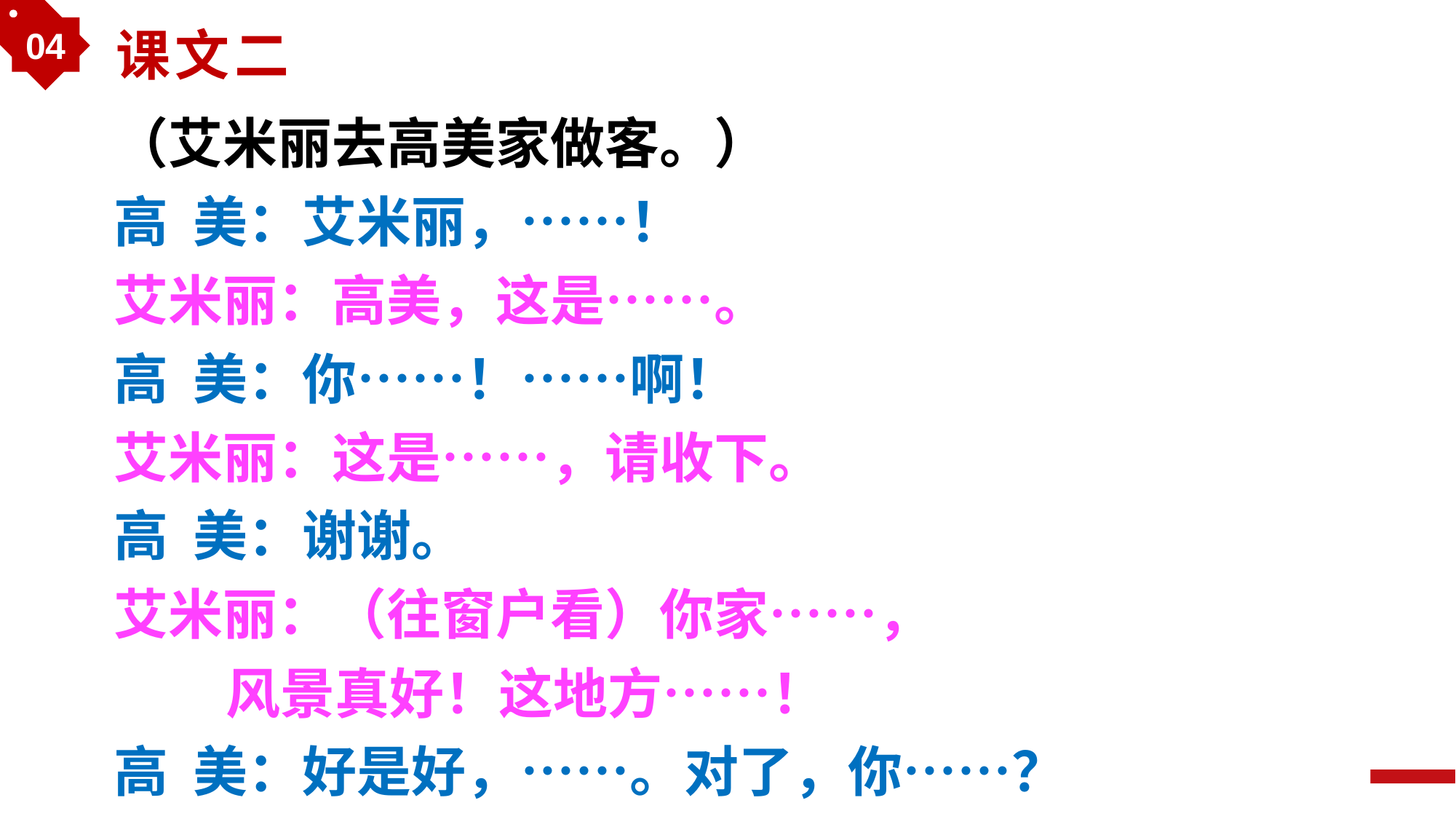

04
课文二
（艾米丽去高美家做客。）
高  美：艾米丽，……！
艾米丽：高美，这是……。
高  美：你……！……啊！
艾米丽：这是……，请收下。
高  美：谢谢。
艾米丽：（往窗户看）你家……，
        风景真好！这地方……！
高  美：好是好，……。对了，你……？